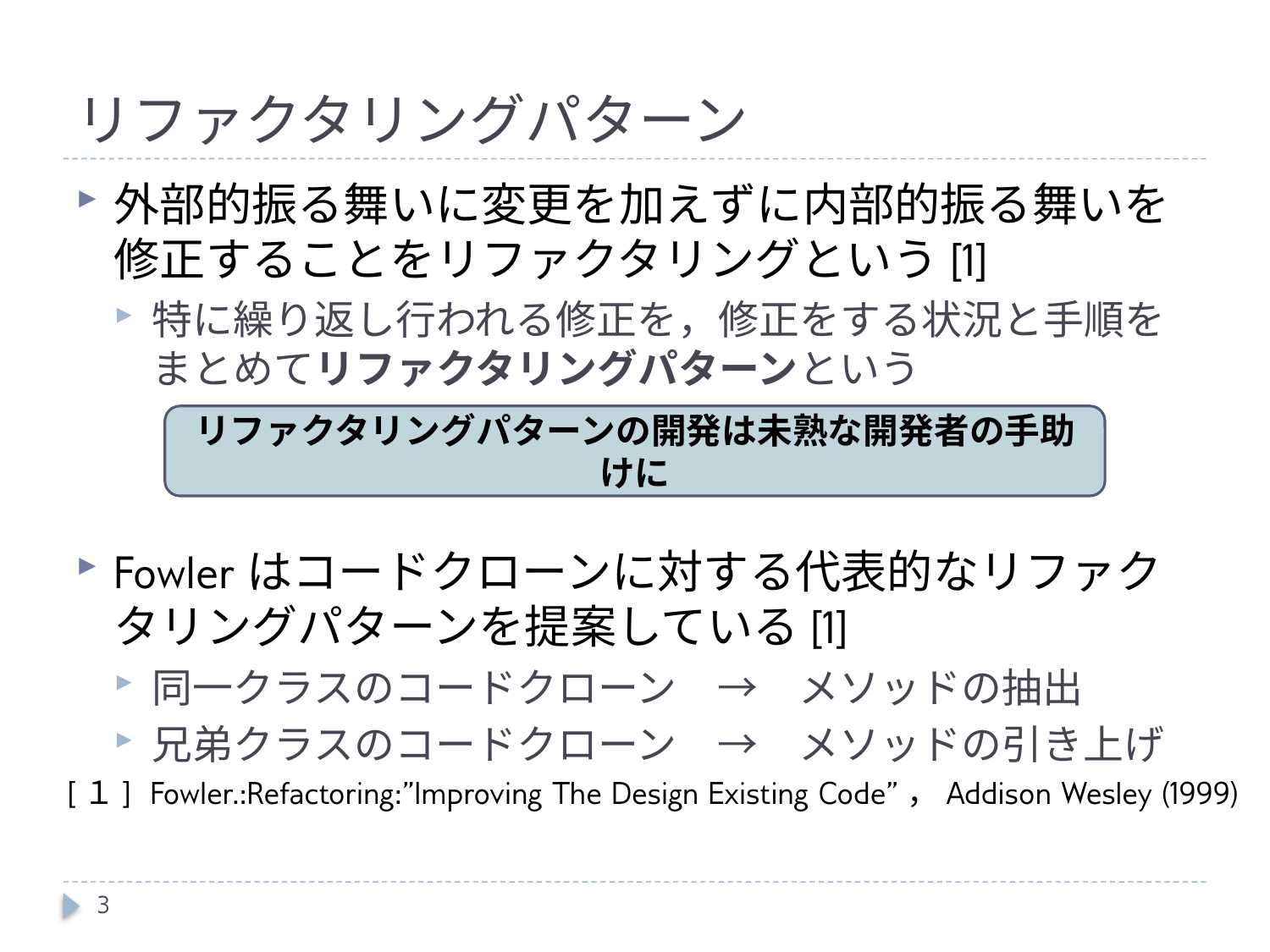

# リファクタリングパターン
外部的振る舞いに変更を加えずに内部的振る舞いを修正することをリファクタリングという[1]
特に繰り返し行われる修正を，修正をする状況と手順をまとめてリファクタリングパターンという

Fowlerはコードクローンに対する代表的なリファクタリングパターンを提案している[1]
同一クラスのコードクローン　→　メソッドの抽出
兄弟クラスのコードクローン　→　メソッドの引き上げ
リファクタリングパターンの開発は未熟な開発者の手助けに
[１]  Fowler.:Refactoring:”Improving The Design Existing Code”，Addison Wesley (1999)

3